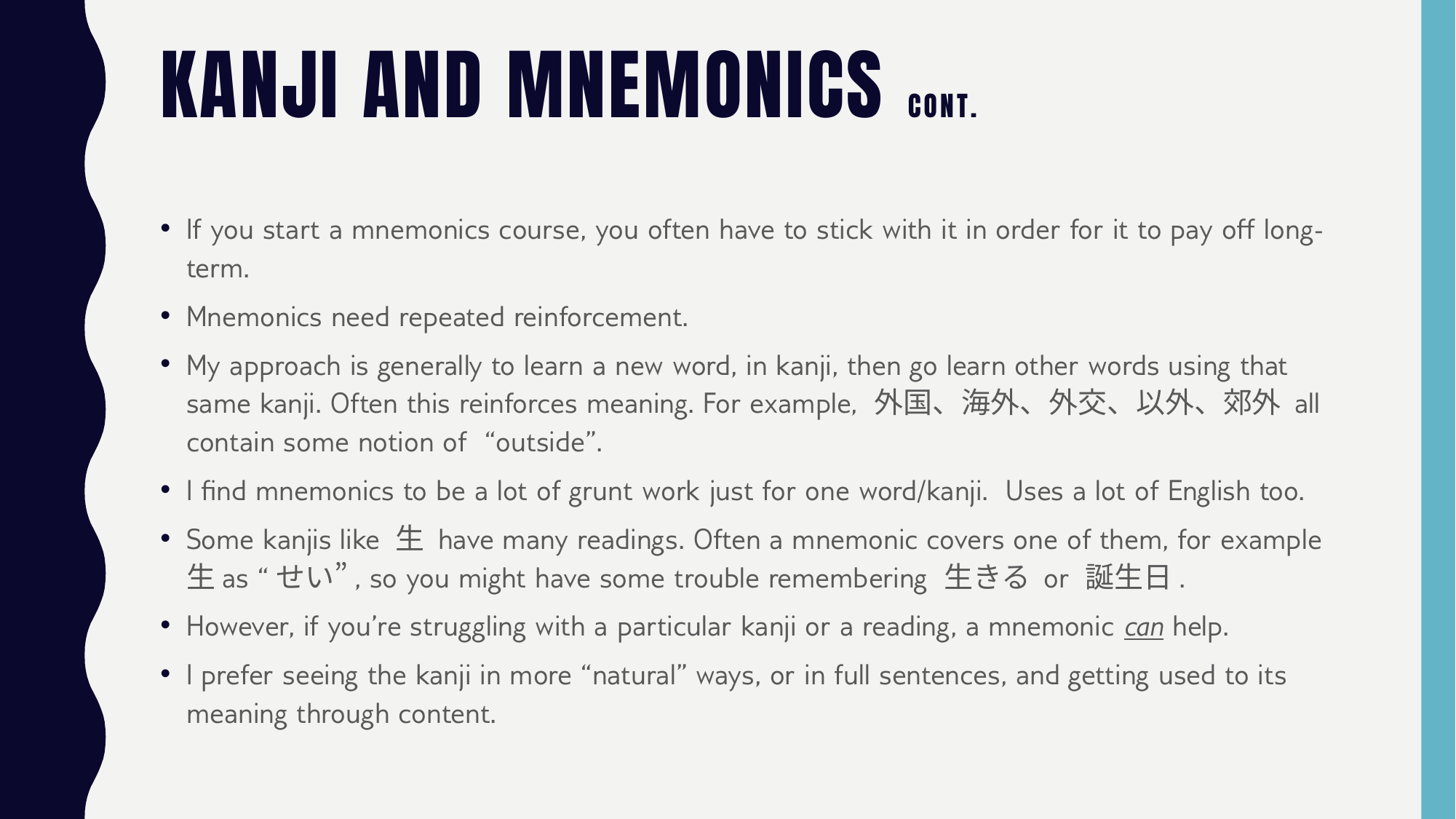

# Kanji and mnemonics cont.
If you start a mnemonics course, you often have to stick with it in order for it to pay off long-term.
Mnemonics need repeated reinforcement.
My approach is generally to learn a new word, in kanji, then go learn other words using that same kanji. Often this reinforces meaning. For example, 外国、海外、外交、以外、郊外 all contain some notion of  “outside”.
I find mnemonics to be a lot of grunt work just for one word/kanji.  Uses a lot of English too.
Some kanjis like 生 have many readings. Often a mnemonic covers one of them, for example 生as “せい”, so you might have some trouble remembering 生きる or 誕生日.
However, if you’re struggling with a particular kanji or a reading, a mnemonic can help.
I prefer seeing the kanji in more “natural” ways, or in full sentences, and getting used to its meaning through content.